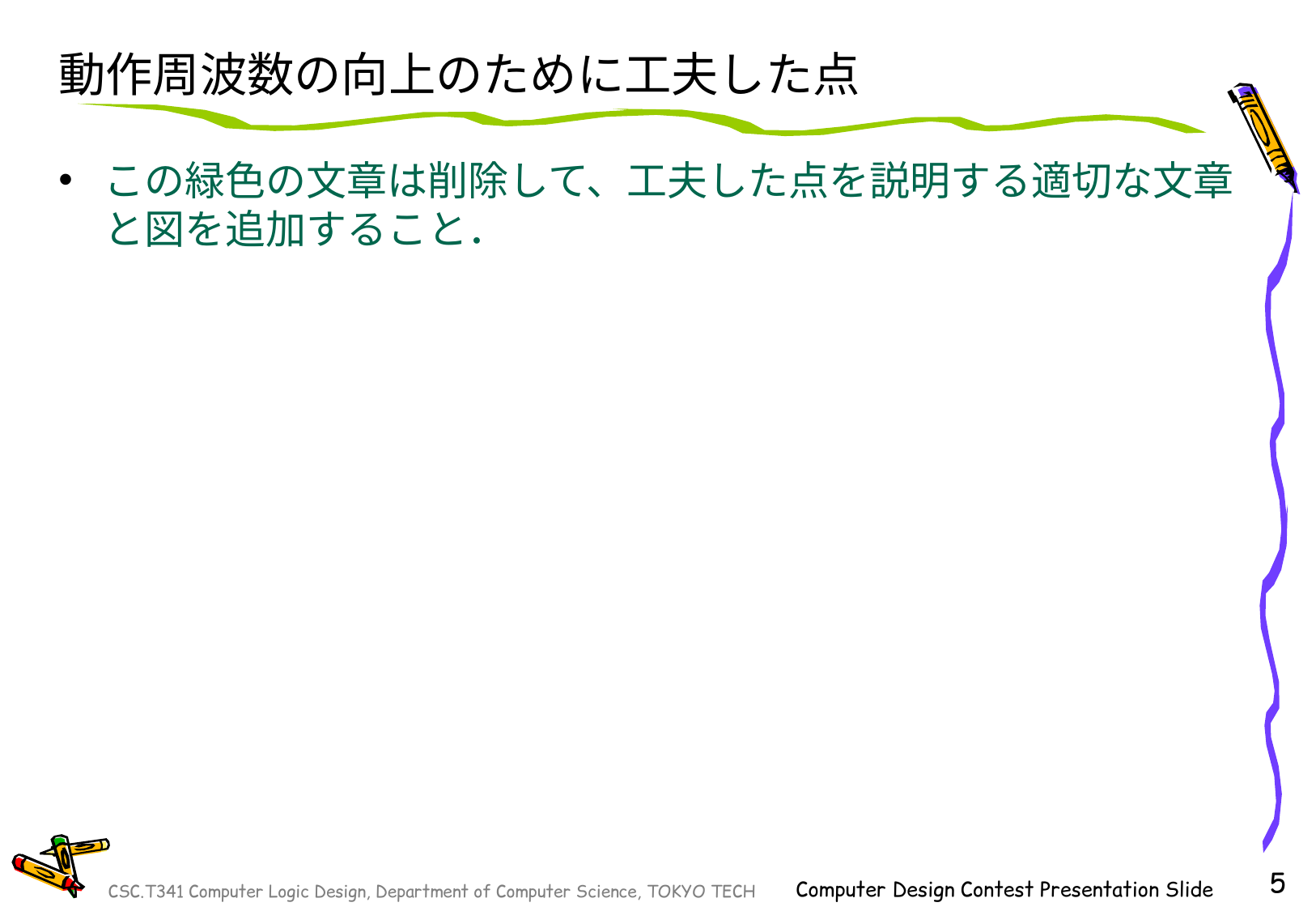

# 動作周波数の向上のために工夫した点
この緑色の文章は削除して、工夫した点を説明する適切な文章と図を追加すること．
5
Computer Design Contest Presentation Slide